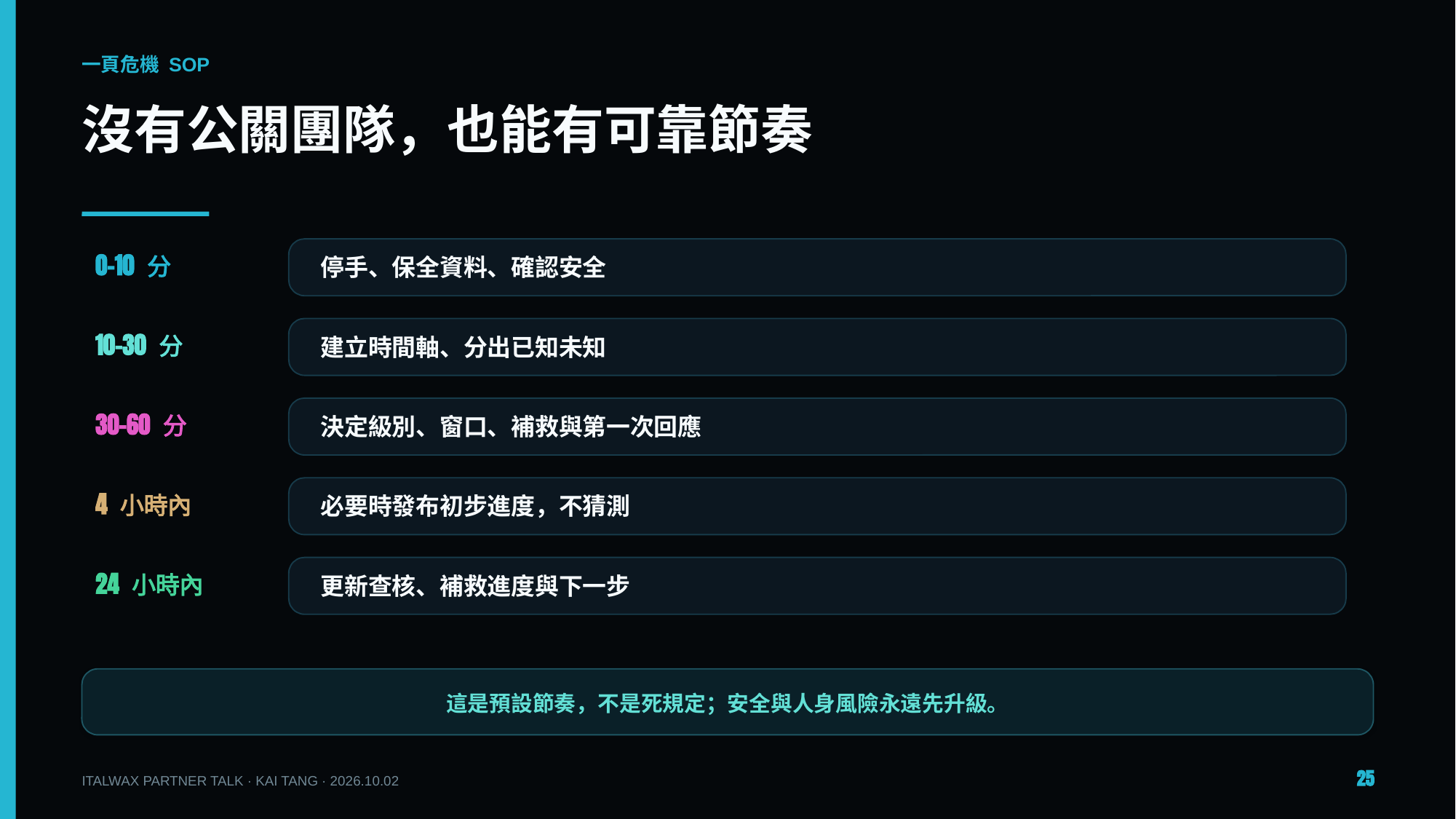

一頁危機 SOP
沒有公關團隊，也能有可靠節奏

0–10 分

停手、保全資料、確認安全
10–30 分

建立時間軸、分出已知未知
30–60 分

決定級別、窗口、補救與第一次回應
4 小時內

必要時發布初步進度，不猜測
24 小時內

更新查核、補救進度與下一步

這是預設節奏，不是死規定；安全與人身風險永遠先升級。
25
ITALWAX PARTNER TALK · KAI TANG · 2026.10.02